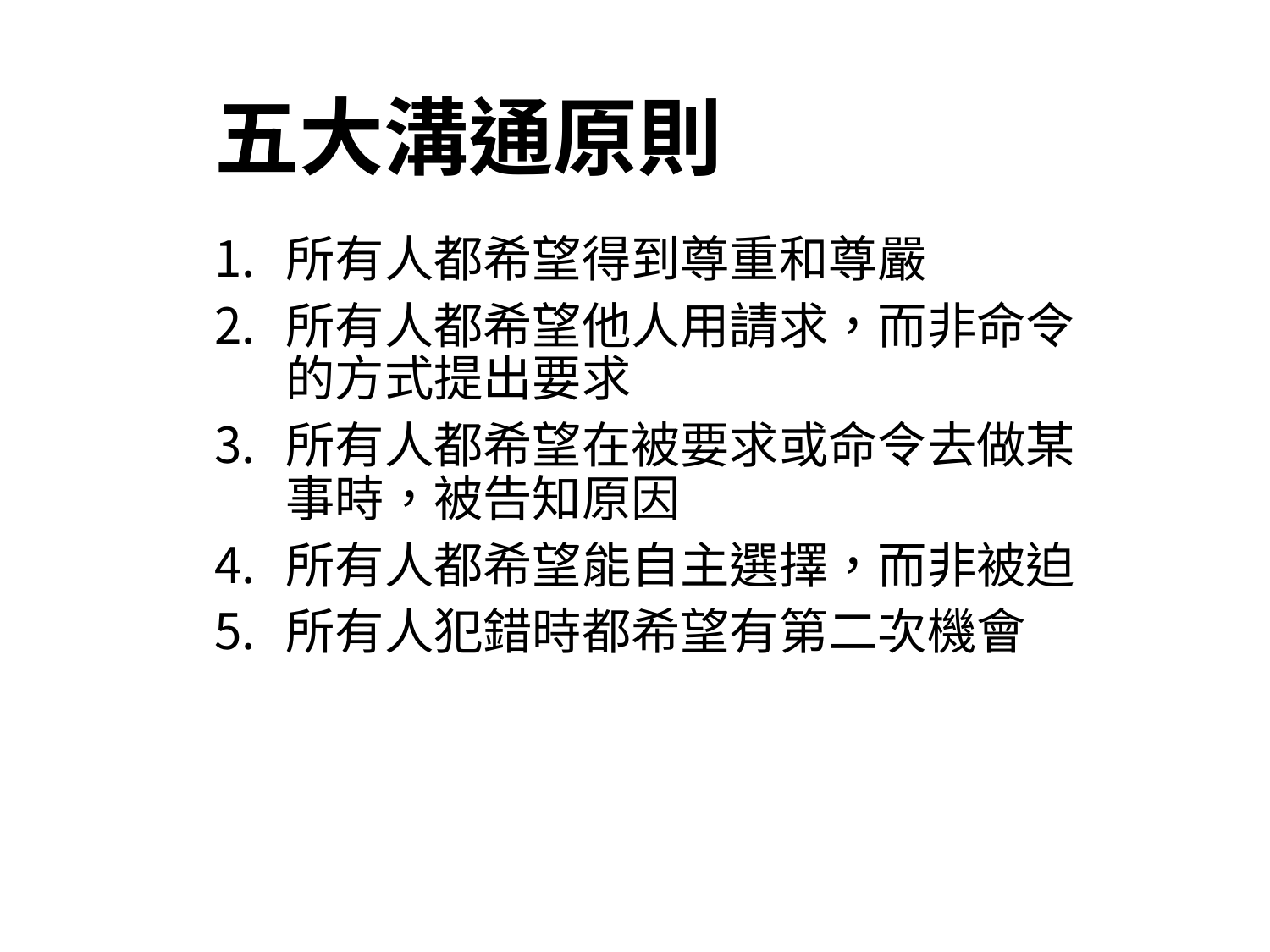

# 五大溝通原則
所有人都希望得到尊重和尊嚴
所有人都希望他人用請求，而非命令的方式提出要求
所有人都希望在被要求或命令去做某事時，被告知原因
所有人都希望能自主選擇，而非被迫
所有人犯錯時都希望有第二次機會